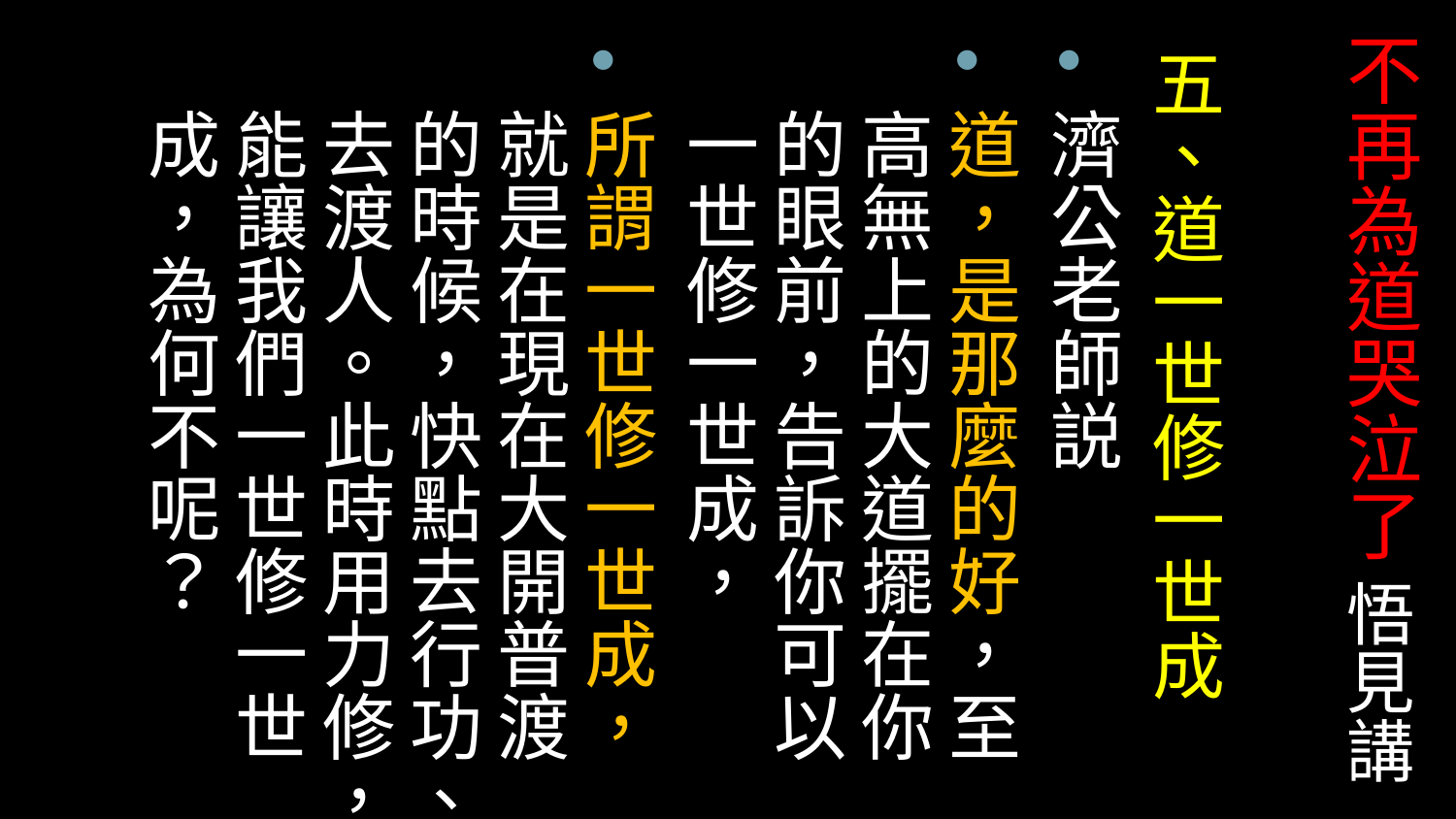

# 不再為道哭泣了 悟見講
五、道一世修一世成
濟公老師説
道，是那麼的好，至高無上的大道擺在你的眼前，告訴你可以一世修一世成，
所謂一世修一世成，就是在現在大開普渡的時候，快點去行功、去渡人。此時用力修，能讓我們一世修一世成，為何不呢？